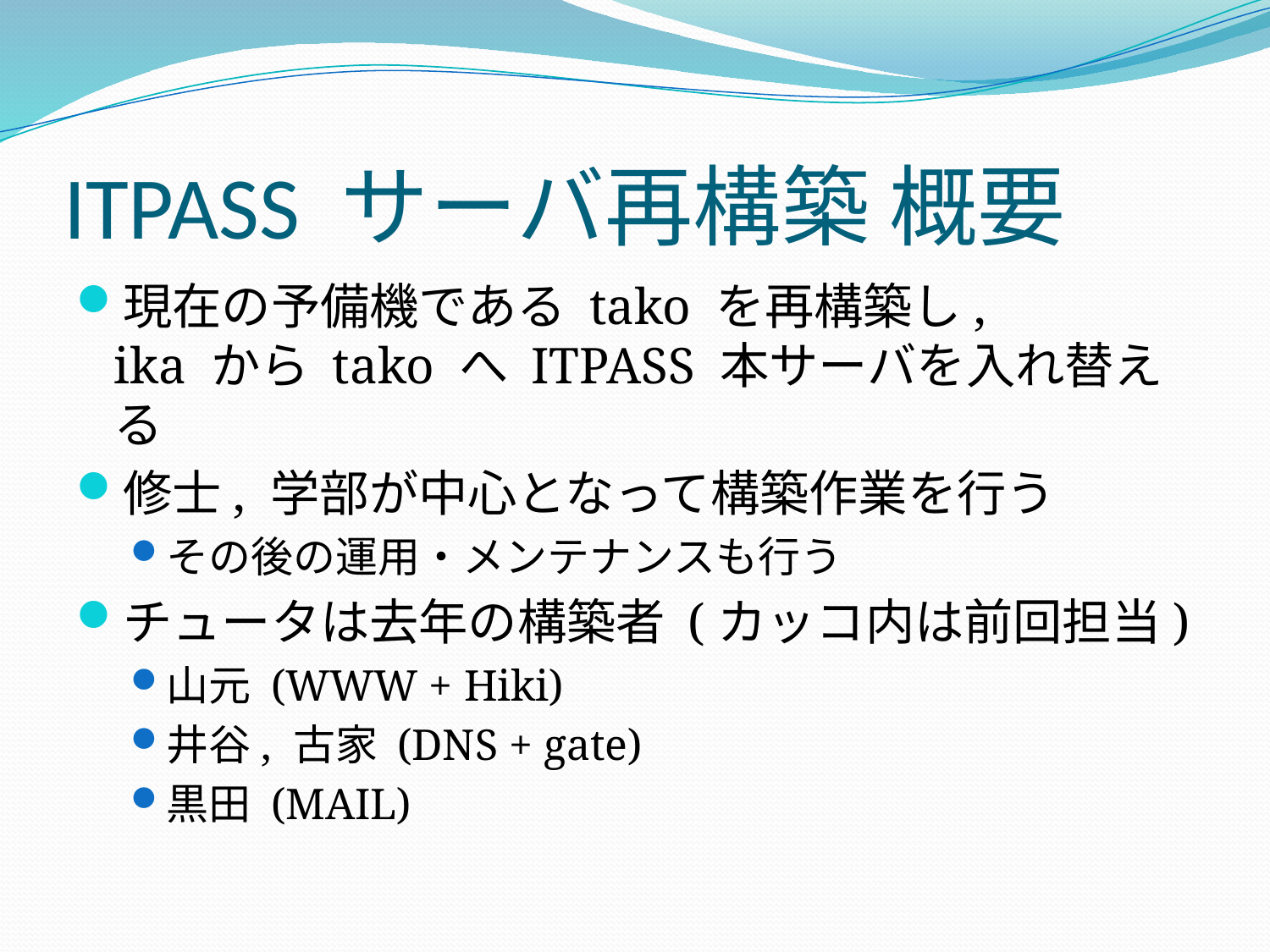

# ITPASS サーバ再構築 概要
現在の予備機である tako を再構築し,
ika から tako へ ITPASS 本サーバを入れ替える
修士, 学部が中心となって構築作業を行う
その後の運用・メンテナンスも行う
チュータは去年の構築者 (カッコ内は前回担当)
山元 (WWW + Hiki)
井谷, 古家 (DNS + gate)
黒田 (MAIL)